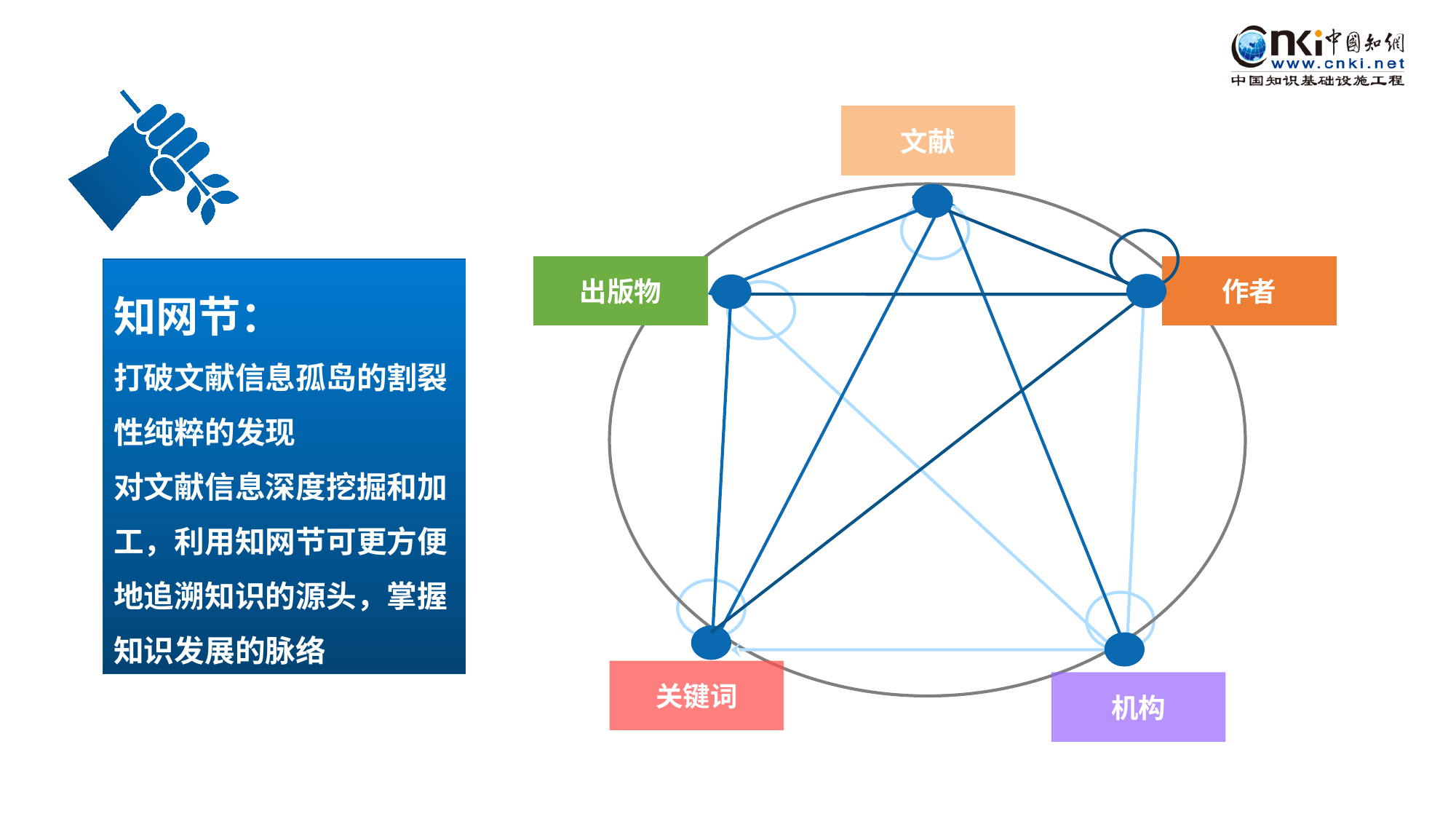

文献

出版物
作者

关键词
机构

知网节：
打破文献信息孤岛的割裂性纯粹的发现
对文献信息深度挖掘和加工，利用知网节可更方便地追溯知识的源头，掌握知识发展的脉络